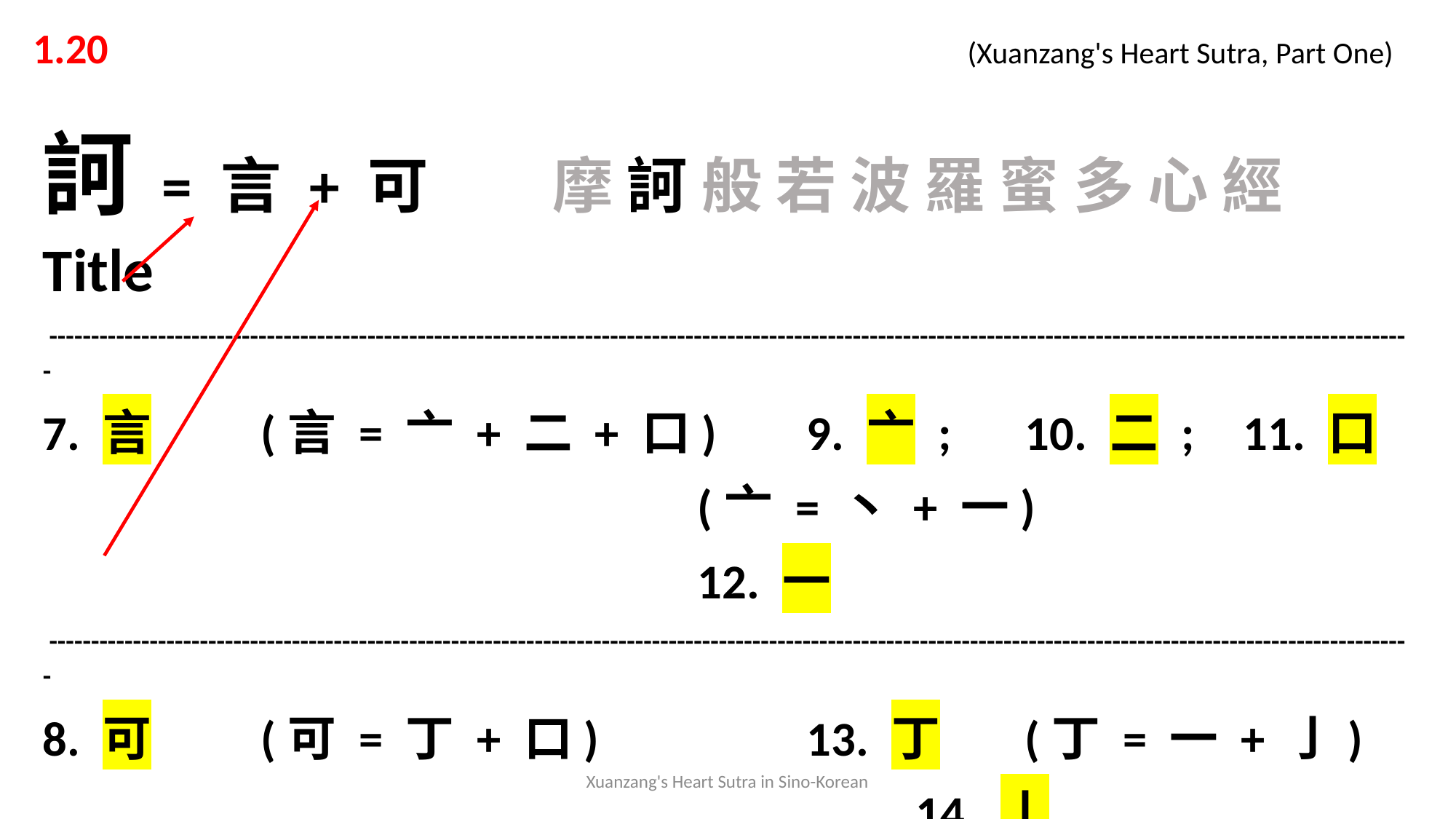

1.20  			  			                             (Xuanzang's Heart Sutra, Part One)
訶 = 言 + 可         摩 訶 般 若 波 羅 蜜 多 心 經   Title
 -------------------------------------------------------------------------------------------------------------------------------------------------------------------
7. 言		(言 = 亠 + 二 + 口)	9. 亠 ;   	10. 二 ;   	11. 口
						(亠 = 丶 + 一)
		  	12. 一
 -------------------------------------------------------------------------------------------------------------------------------------------------------------------
8. 可		(可 = 丁 + 口)		13. 丁 	(丁 = 一 + 亅)
								14. 亅
Xuanzang's Heart Sutra in Sino-Korean